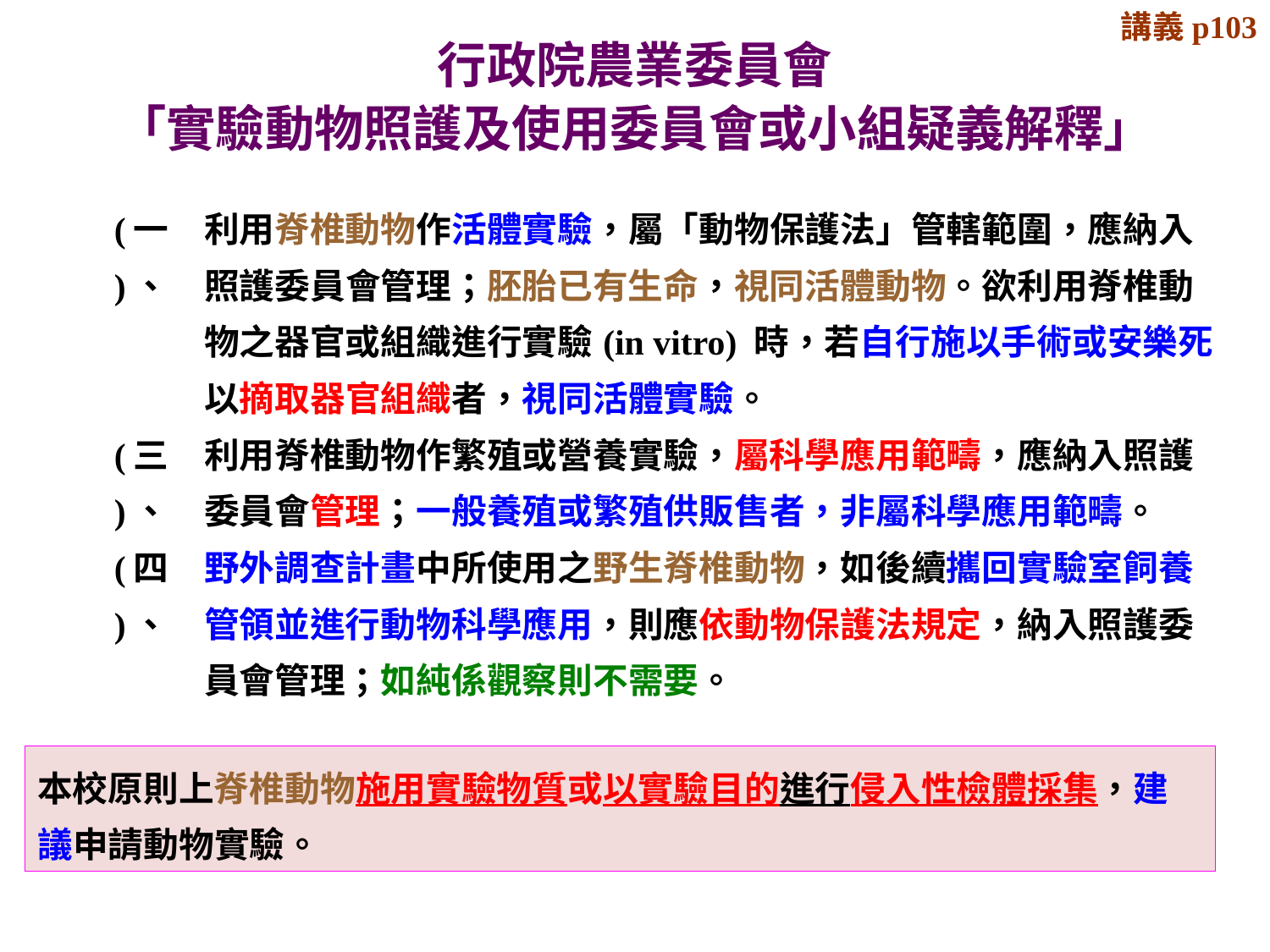

講義p103
# 行政院農業委員會 「實驗動物照護及使用委員會或小組疑義解釋」
|  | (一)、 | 利用脊椎動物作活體實驗，屬「動物保護法」管轄範圍，應納入照護委員會管理；胚胎已有生命，視同活體動物。欲利用脊椎動物之器官或組織進行實驗(in vitro) 時，若自行施以手術或安樂死以摘取器官組織者，視同活體實驗。 |
| --- | --- | --- |
|  | (三)、 | 利用脊椎動物作繁殖或營養實驗，屬科學應用範疇，應納入照護委員會管理；一般養殖或繁殖供販售者，非屬科學應用範疇。 |
|  | (四)、 | 野外調查計畫中所使用之野生脊椎動物，如後續攜回實驗室飼養管領並進行動物科學應用，則應依動物保護法規定，納入照護委員會管理；如純係觀察則不需要。 |
本校原則上脊椎動物施用實驗物質或以實驗目的進行侵入性檢體採集，建議申請動物實驗。